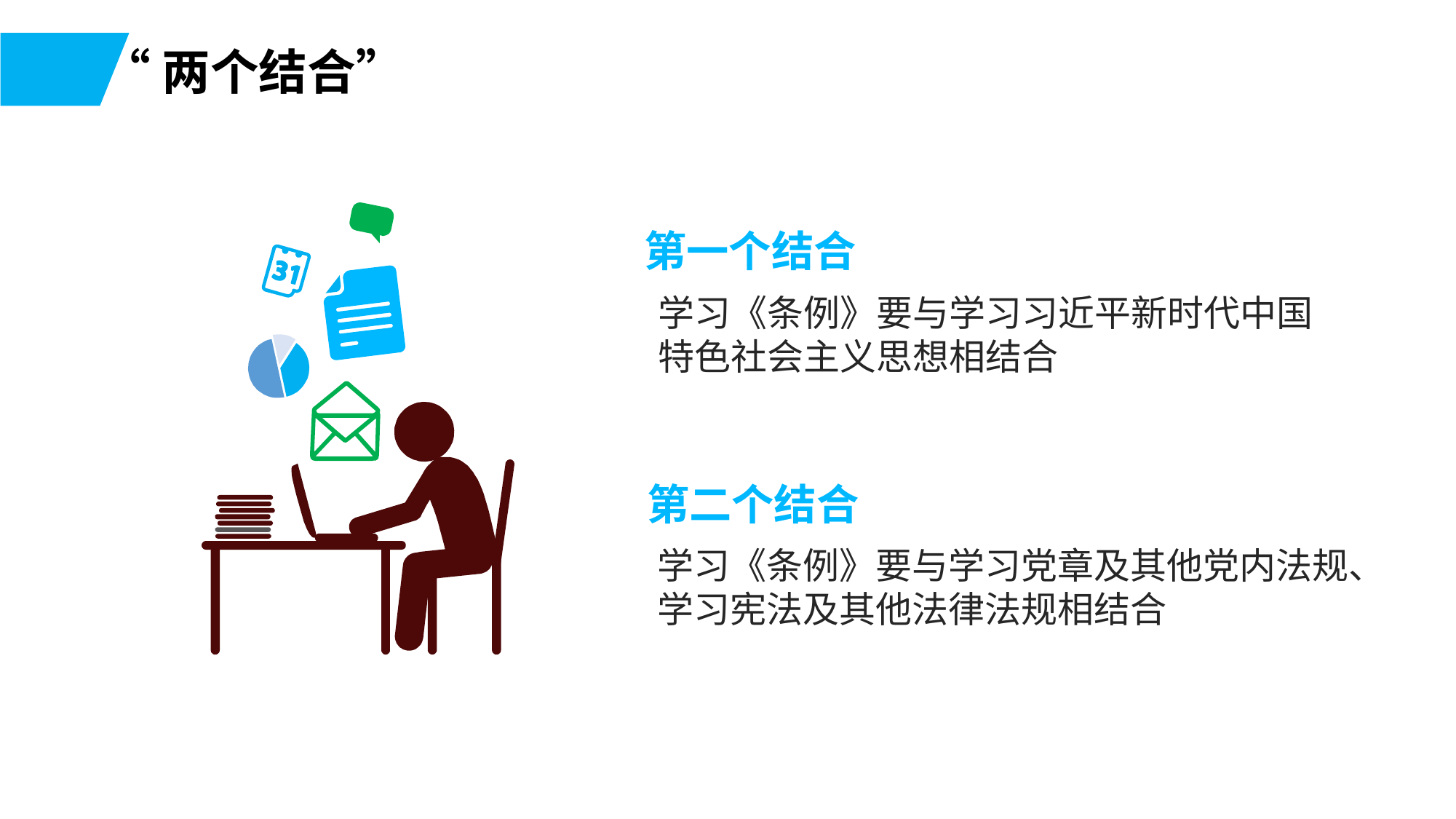

“两个结合”

第一个结合
学习《条例》要与学习习近平新时代中国特色社会主义思想相结合
第二个结合
学习《条例》要与学习党章及其他党内法规、学习宪法及其他法律法规相结合